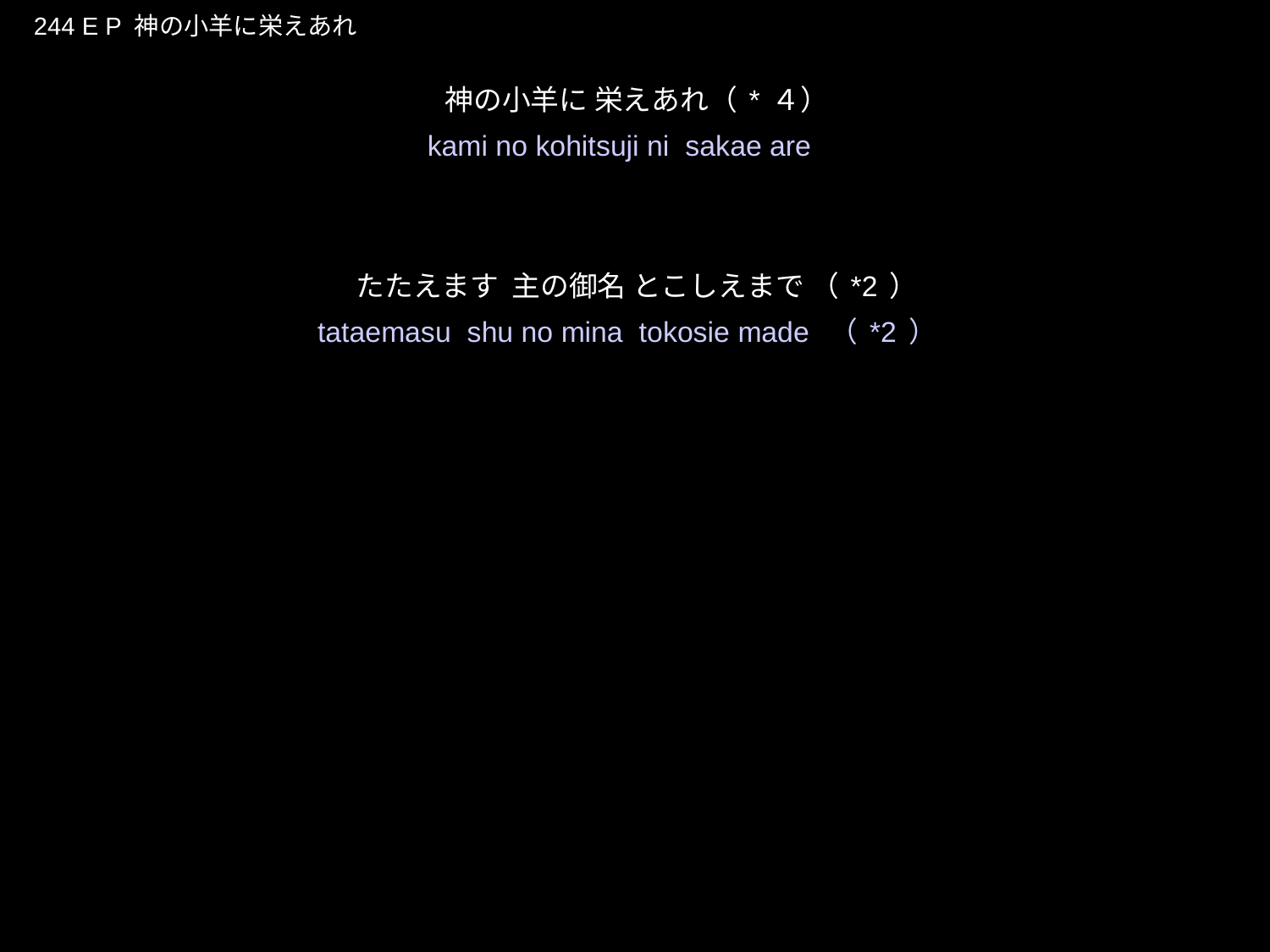

かみのこひつじにさかえあれ
★P
244 E P 神の小羊に栄えあれ
神の小羊に 栄えあれ（*４）
たたえます  主の御名 とこしえまで （*2）
★２
kami no kohitsuji ni  sakae are
tataemasu  shu no mina  tokosie made （*2）